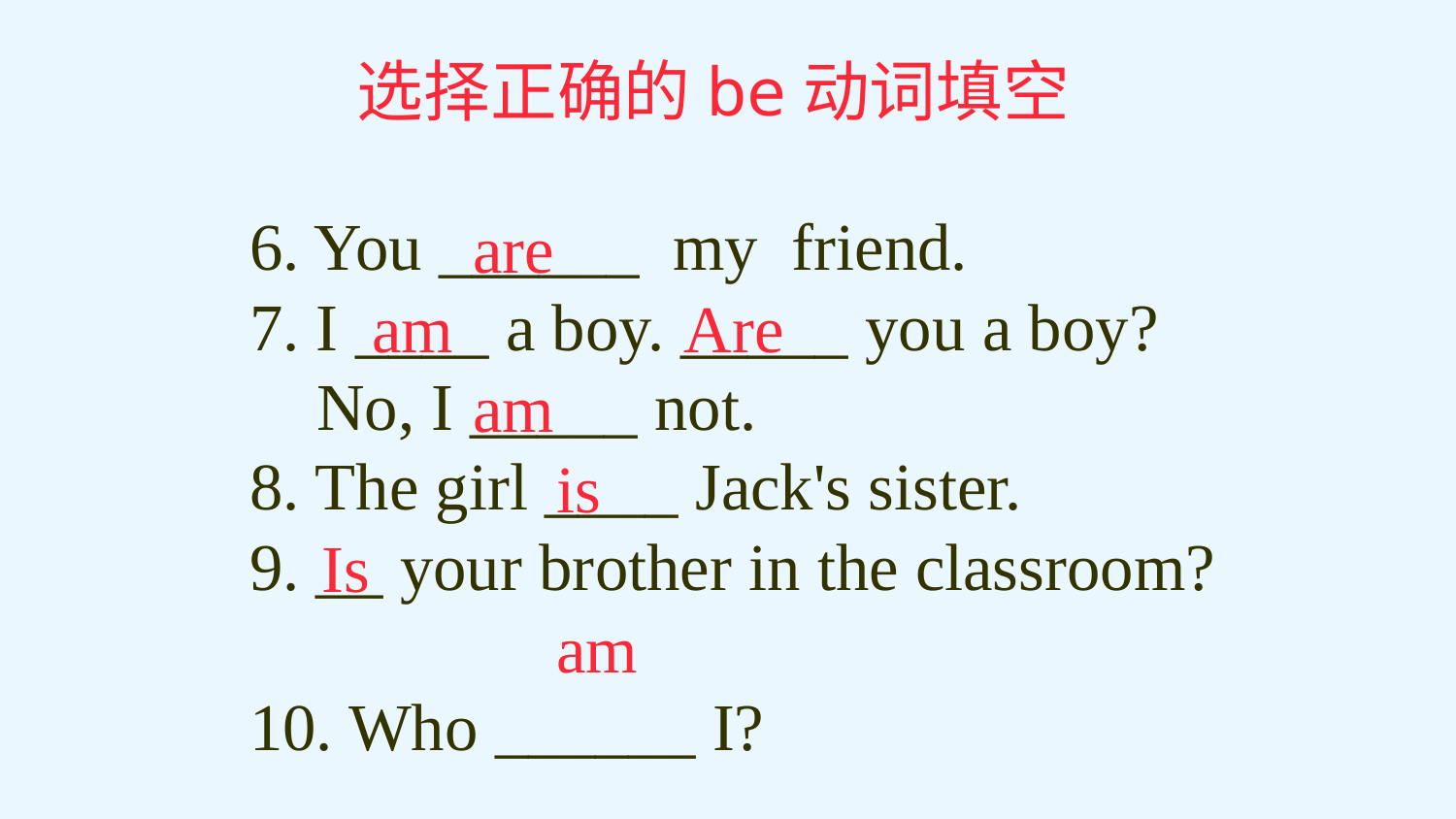

选择正确的be动词填空
         are
   am              Are
         am
              is
Is
              am
6. You ______  my  friend.
7. I ____ a boy. _____ you a boy?
    No, I _____ not.
8. The girl ____ Jack's sister.
9. __ your brother in the classroom?
10. Who ______ I?